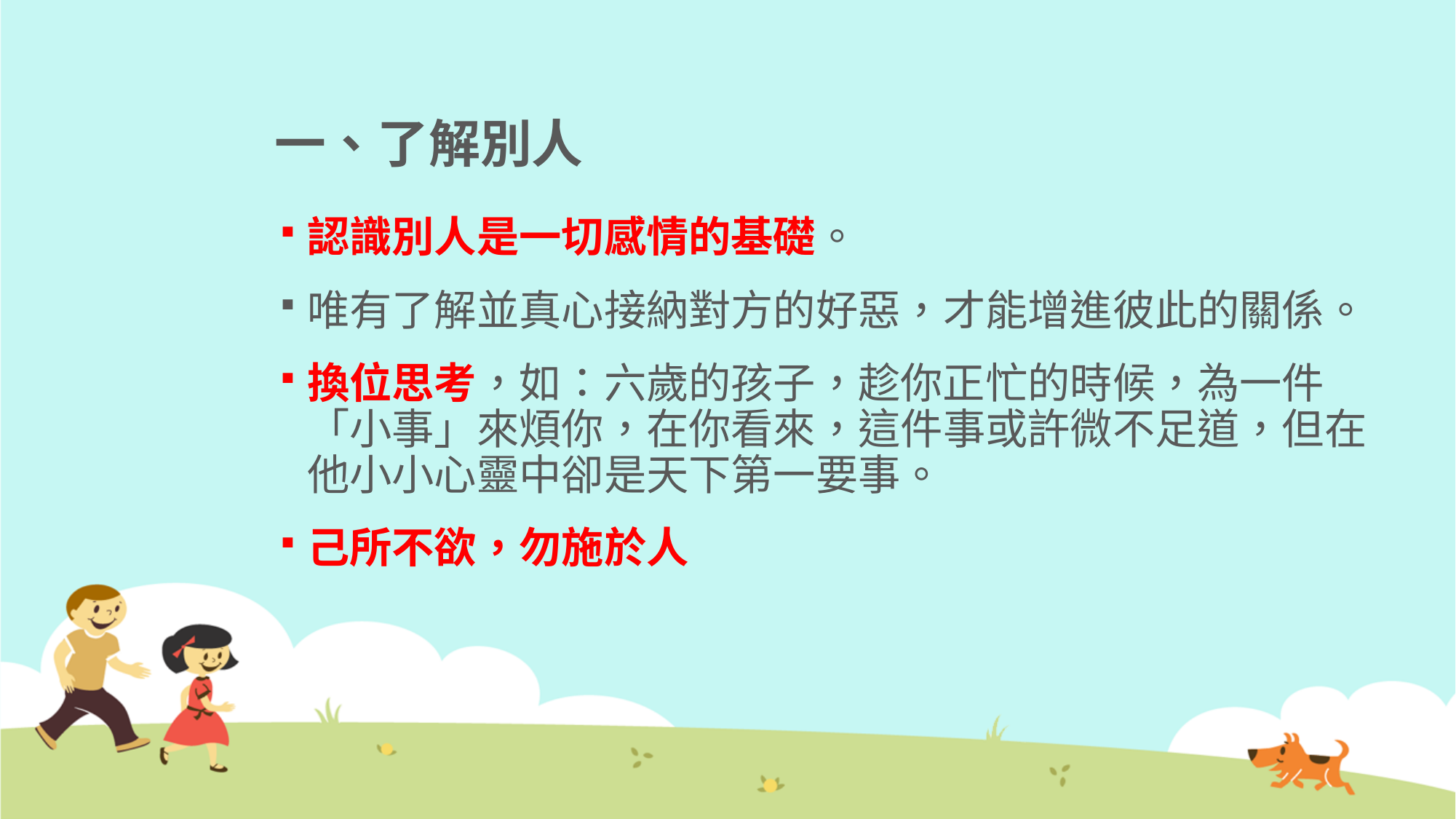

# 一、了解別人
認識別人是一切感情的基礎。
唯有了解並真心接納對方的好惡，才能增進彼此的關係。
換位思考，如：六歲的孩子，趁你正忙的時候，為一件「小事」來煩你，在你看來，這件事或許微不足道，但在他小小心靈中卻是天下第一要事。
己所不欲，勿施於人